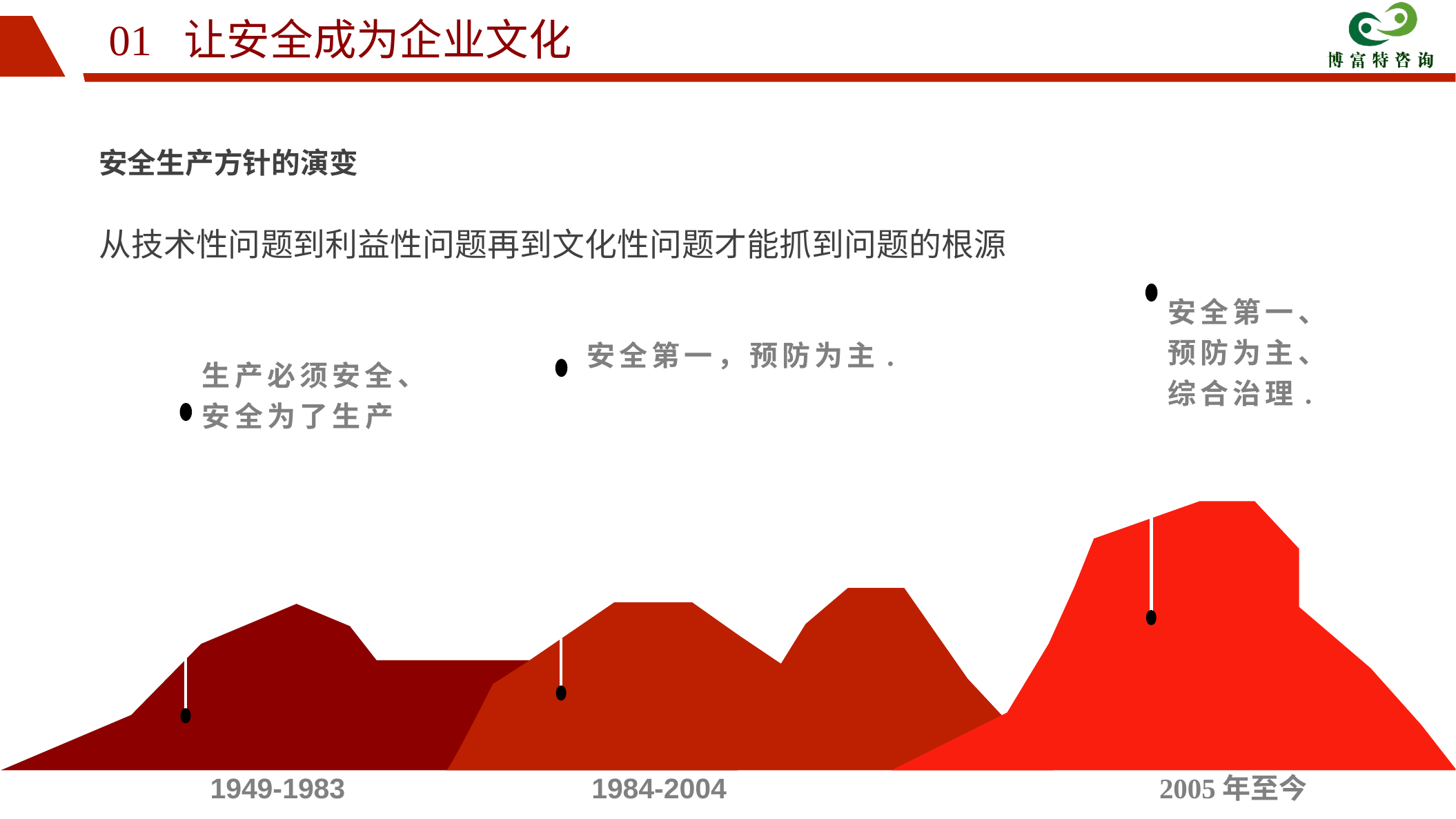

01  让安全成为企业文化

安全生产方针的演变
从技术性问题到利益性问题再到文化性问题才能抓到问题的根源
安全第一、
预防为主、
综合治理.

安全第一，预防为主.
生产必须安全、
安全为了生产

1949-1983
1984-2004
2005年至今